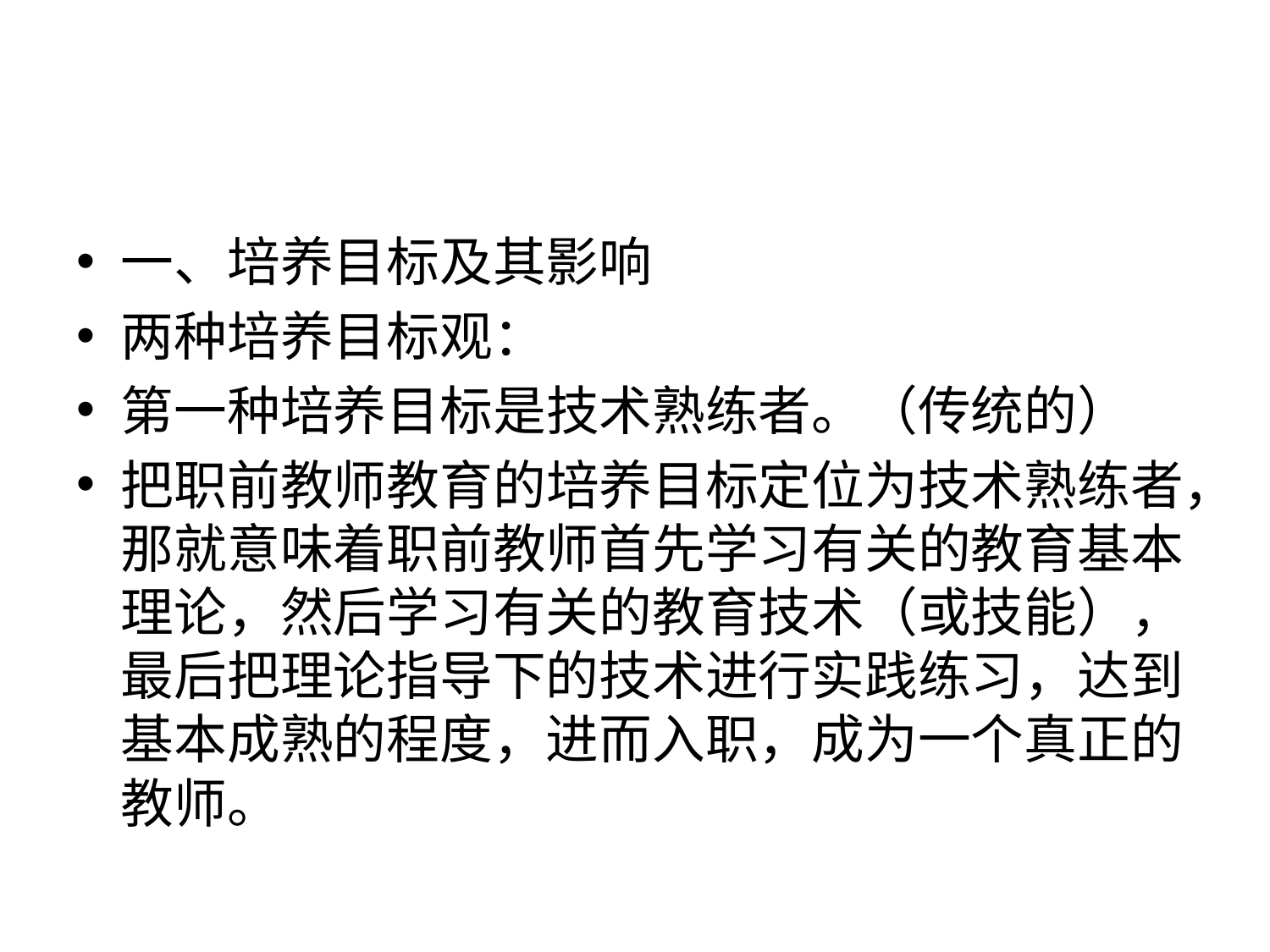

#
一、培养目标及其影响
两种培养目标观：
第一种培养目标是技术熟练者。（传统的）
把职前教师教育的培养目标定位为技术熟练者，那就意味着职前教师首先学习有关的教育基本理论，然后学习有关的教育技术（或技能），最后把理论指导下的技术进行实践练习，达到基本成熟的程度，进而入职，成为一个真正的教师。